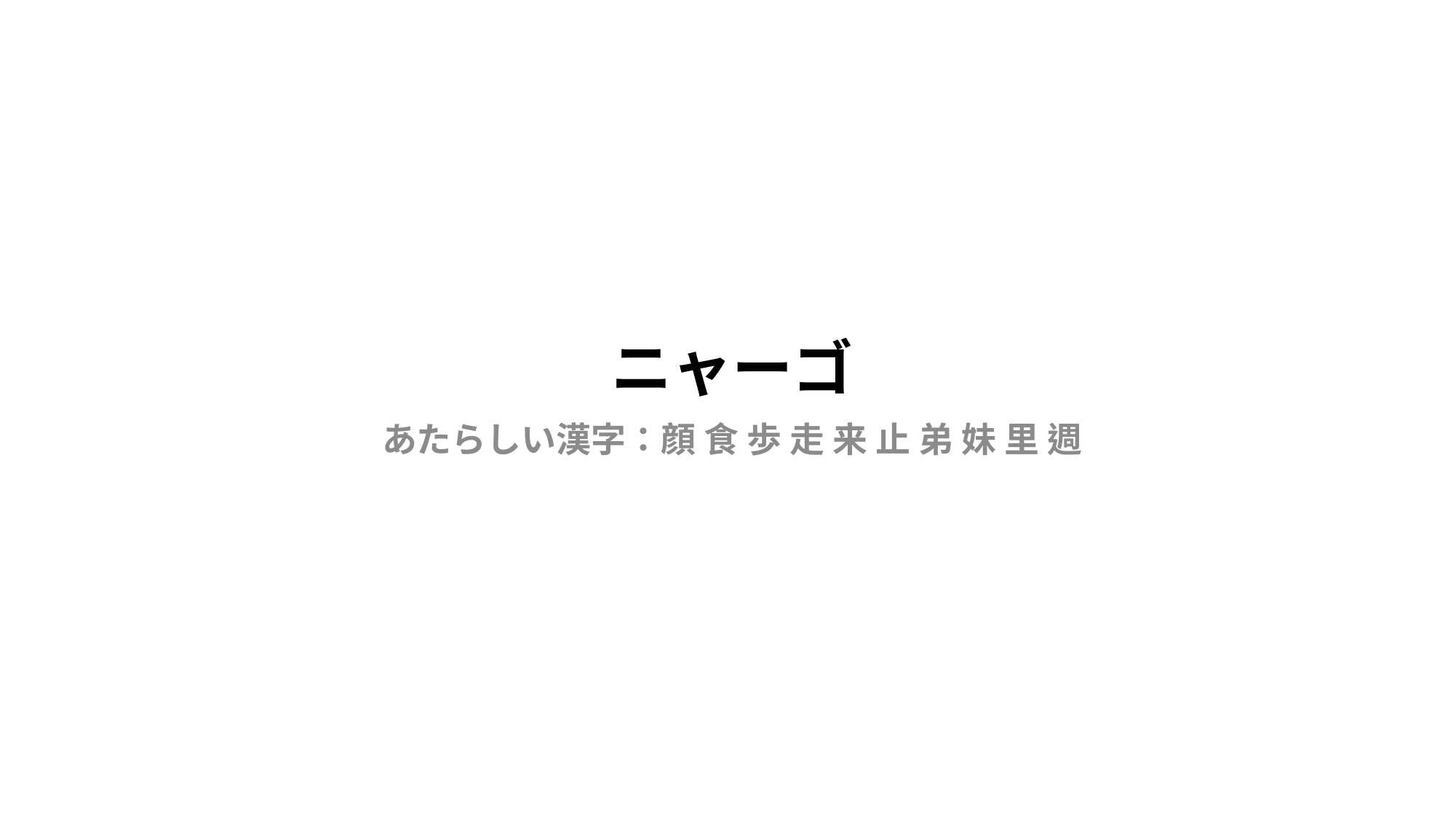

# ニャーゴ
あたらしい漢字：顔 食 歩 走 来 止 弟 妹 里 週